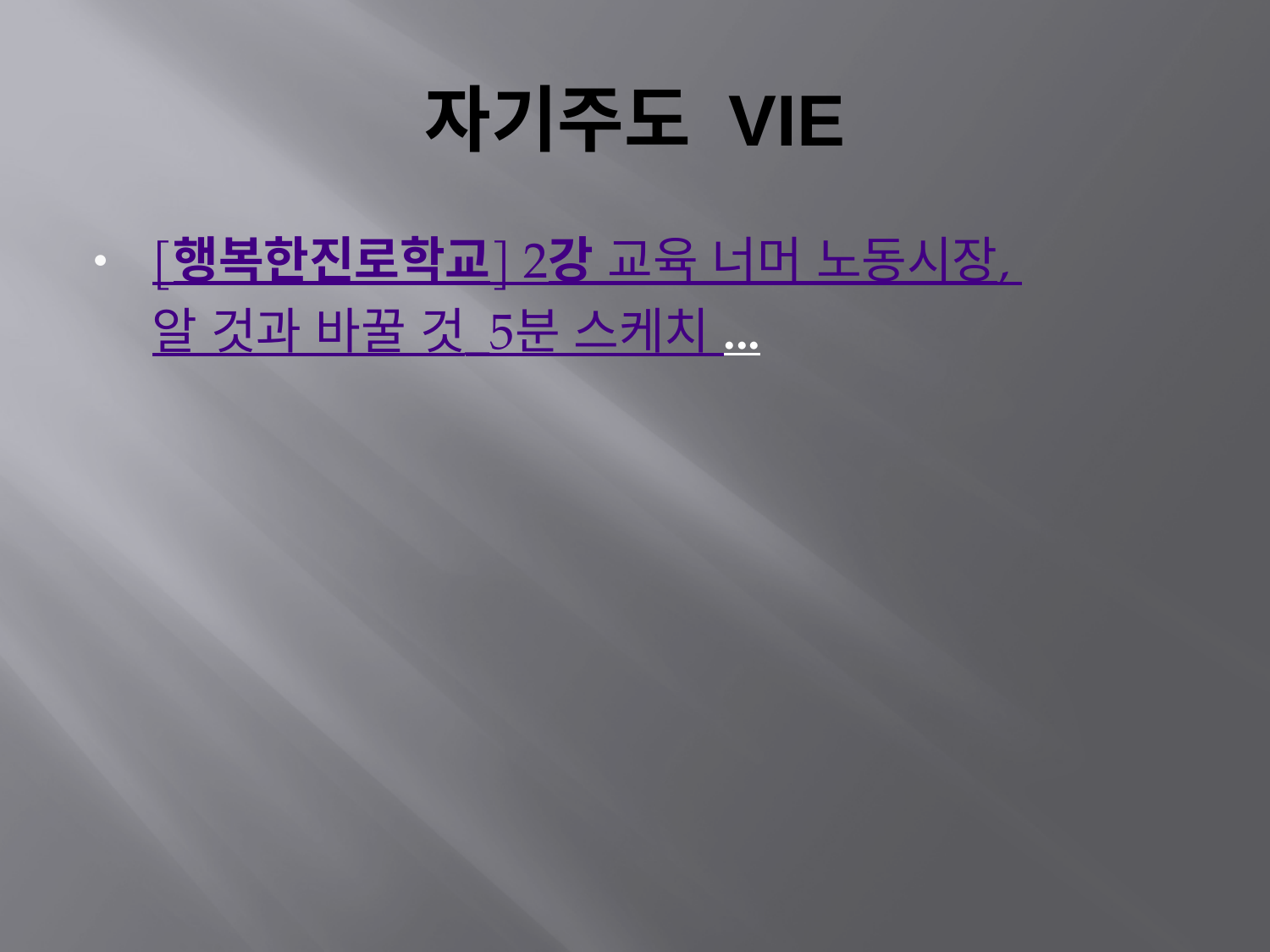

# 자기주도 VIE
[행복한진로학교] 2강 교육 너머 노동시장, 알 것과 바꿀 것_5분 스케치 ...